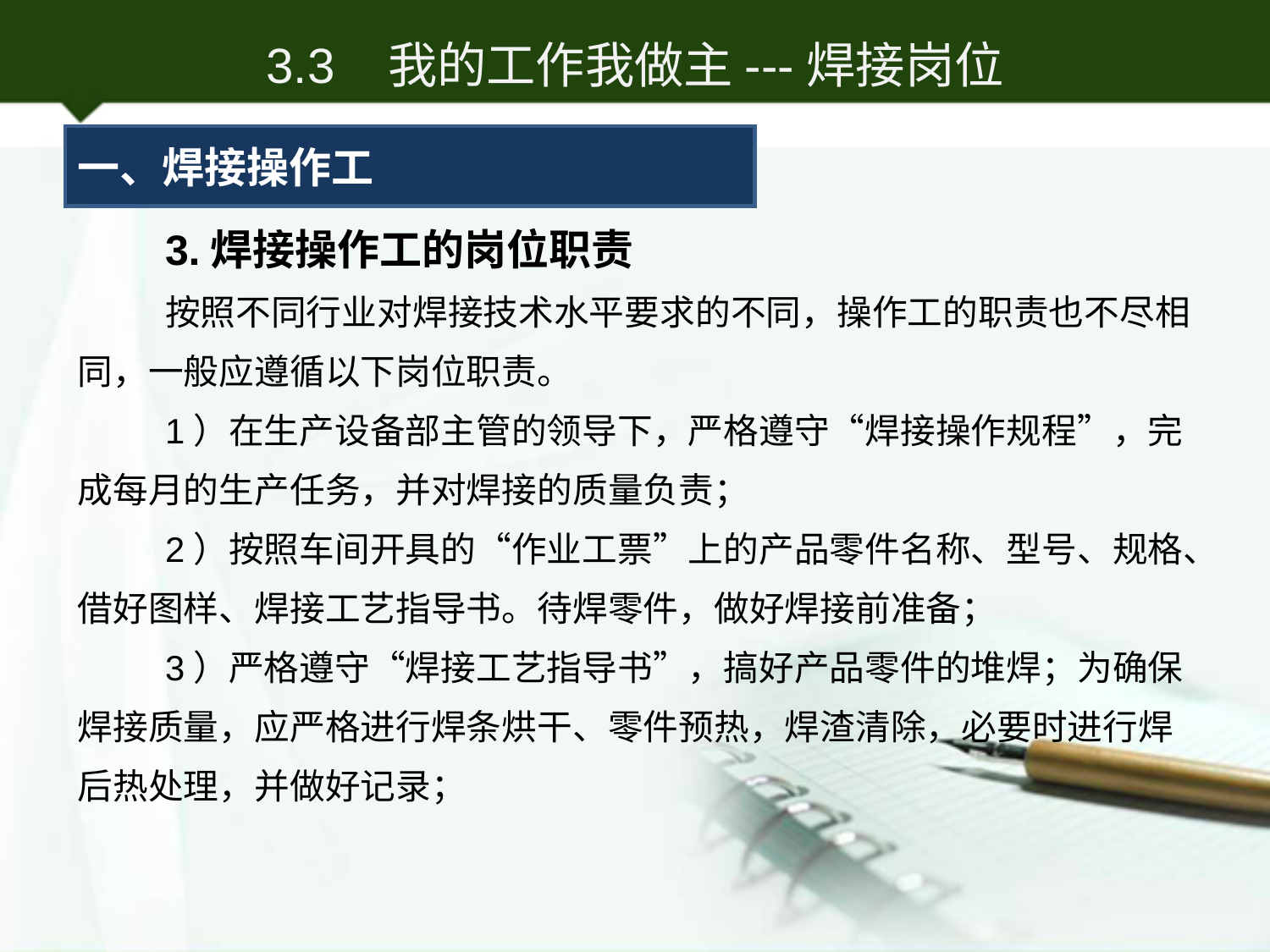

3.3   我的工作我做主---焊接岗位
一、焊接操作工
3.焊接操作工的岗位职责
按照不同行业对焊接技术水平要求的不同，操作工的职责也不尽相同，一般应遵循以下岗位职责。
1）在生产设备部主管的领导下，严格遵守“焊接操作规程”，完成每月的生产任务，并对焊接的质量负责；
2）按照车间开具的“作业工票”上的产品零件名称、型号、规格、借好图样、焊接工艺指导书。待焊零件，做好焊接前准备；
3）严格遵守“焊接工艺指导书”，搞好产品零件的堆焊；为确保焊接质量，应严格进行焊条烘干、零件预热，焊渣清除，必要时进行焊后热处理，并做好记录；